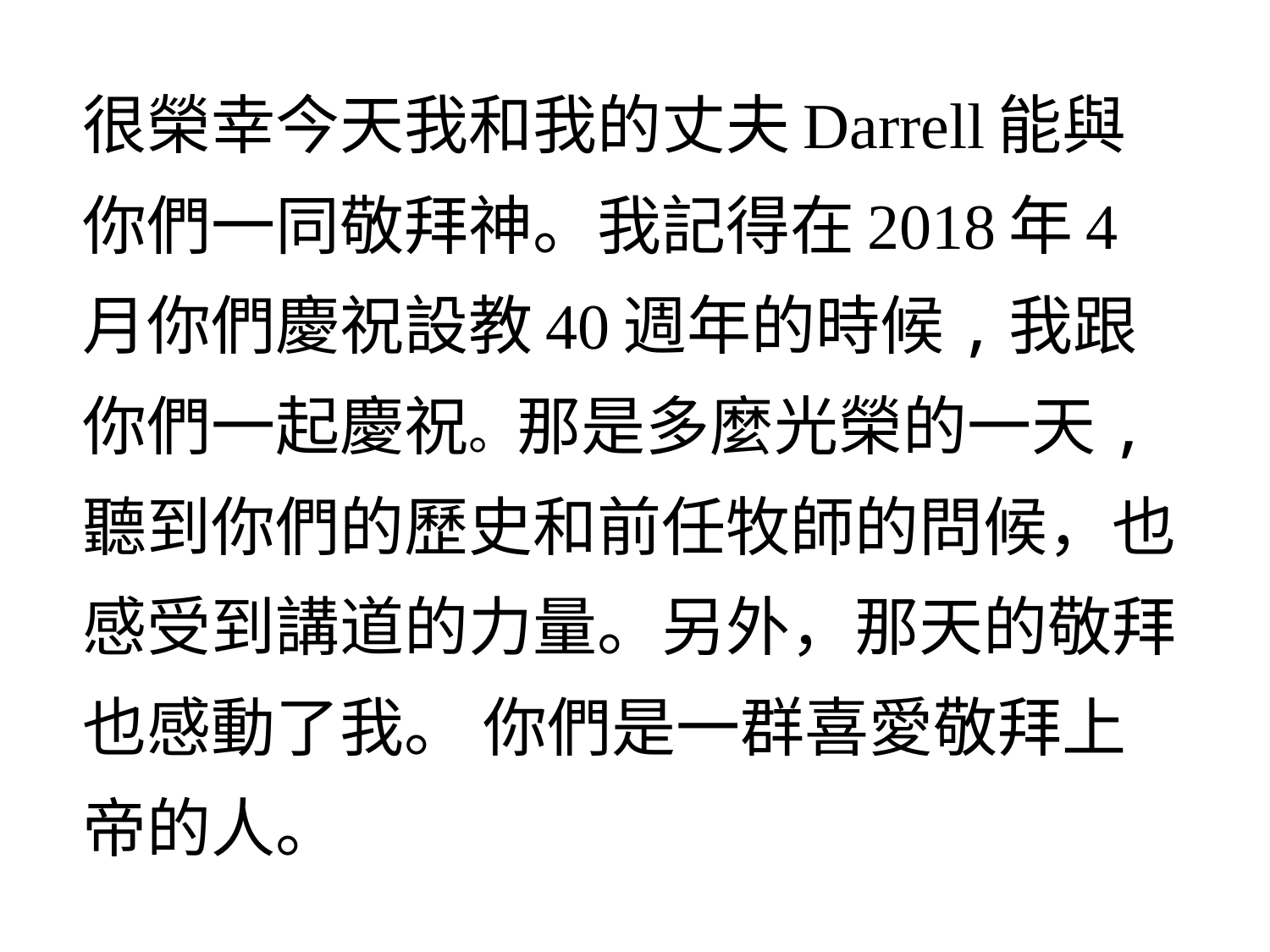

很榮幸今天我和我的丈夫Darrell能與你們一同敬拜神。我記得在2018年4月你們慶祝設教40週年的時候,我跟你們一起慶祝。那是多麼光榮的一天,聽到你們的歷史和前任牧師的問候，也感受到講道的力量。另外，那天的敬拜也感動了我。 你們是一群喜愛敬拜上帝的人。